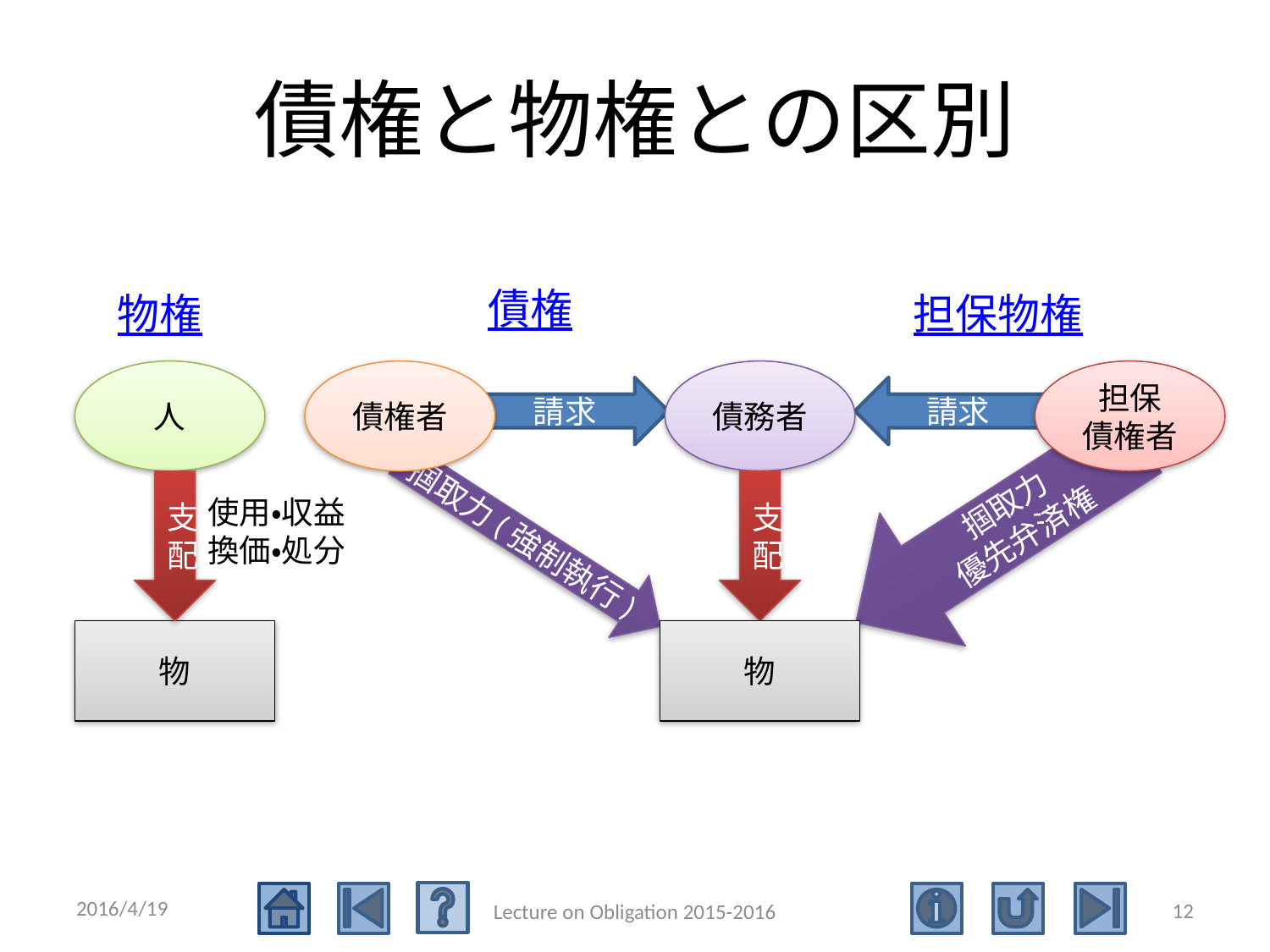

# 債権と物権との区別
債権
物権
担保物権
人
債権者
債務者
担保
債権者
請求
請求
掴取力
優先弁済権
支配
支配
使用・収益
換価・処分
掴取力(強制執行)
物
物
2016/4/19
12
Lecture on Obligation 2015-2016